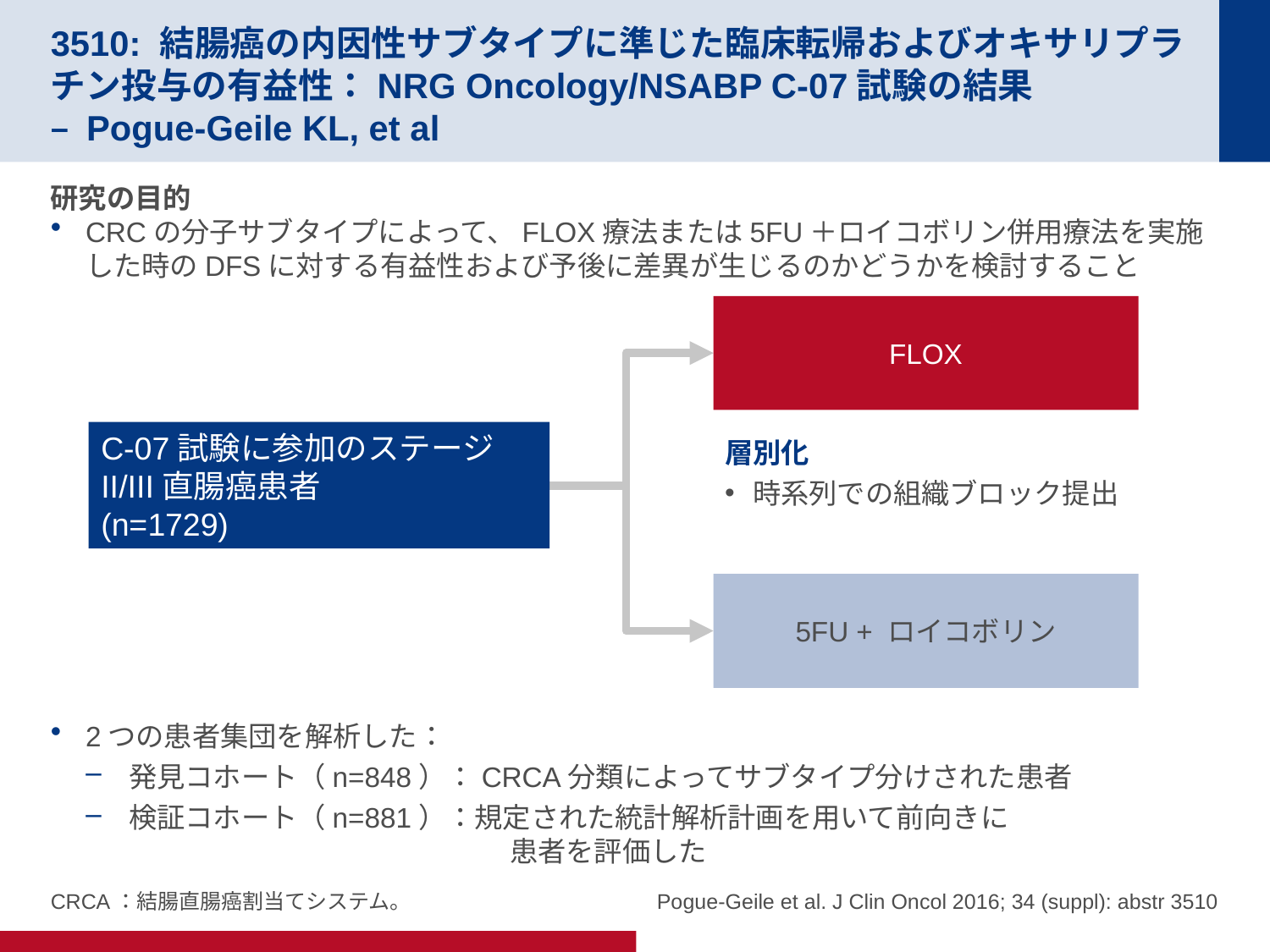

# 3510: 結腸癌の内因性サブタイプに準じた臨床転帰およびオキサリプラチン投与の有益性：NRG Oncology/NSABP C-07試験の結果 – Pogue-Geile KL, et al
研究の目的
CRCの分子サブタイプによって、FLOX療法または5FU＋ロイコボリン併用療法を実施した時のDFSに対する有益性および予後に差異が生じるのかどうかを検討すること

2つの患者集団を解析した：
発見コホート（n=848）：CRCA分類によってサブタイプ分けされた患者
検証コホート（n=881）：規定された統計解析計画を用いて前向きに
			患者を評価した

FLOX
C-07試験に参加のステージII/III直腸癌患者
(n=1729)
層別化
時系列での組織ブロック提出
5FU + ロイコボリン
Pogue-Geile et al. J Clin Oncol 2016; 34 (suppl): abstr 3510
CRCA：結腸直腸癌割当てシステム。